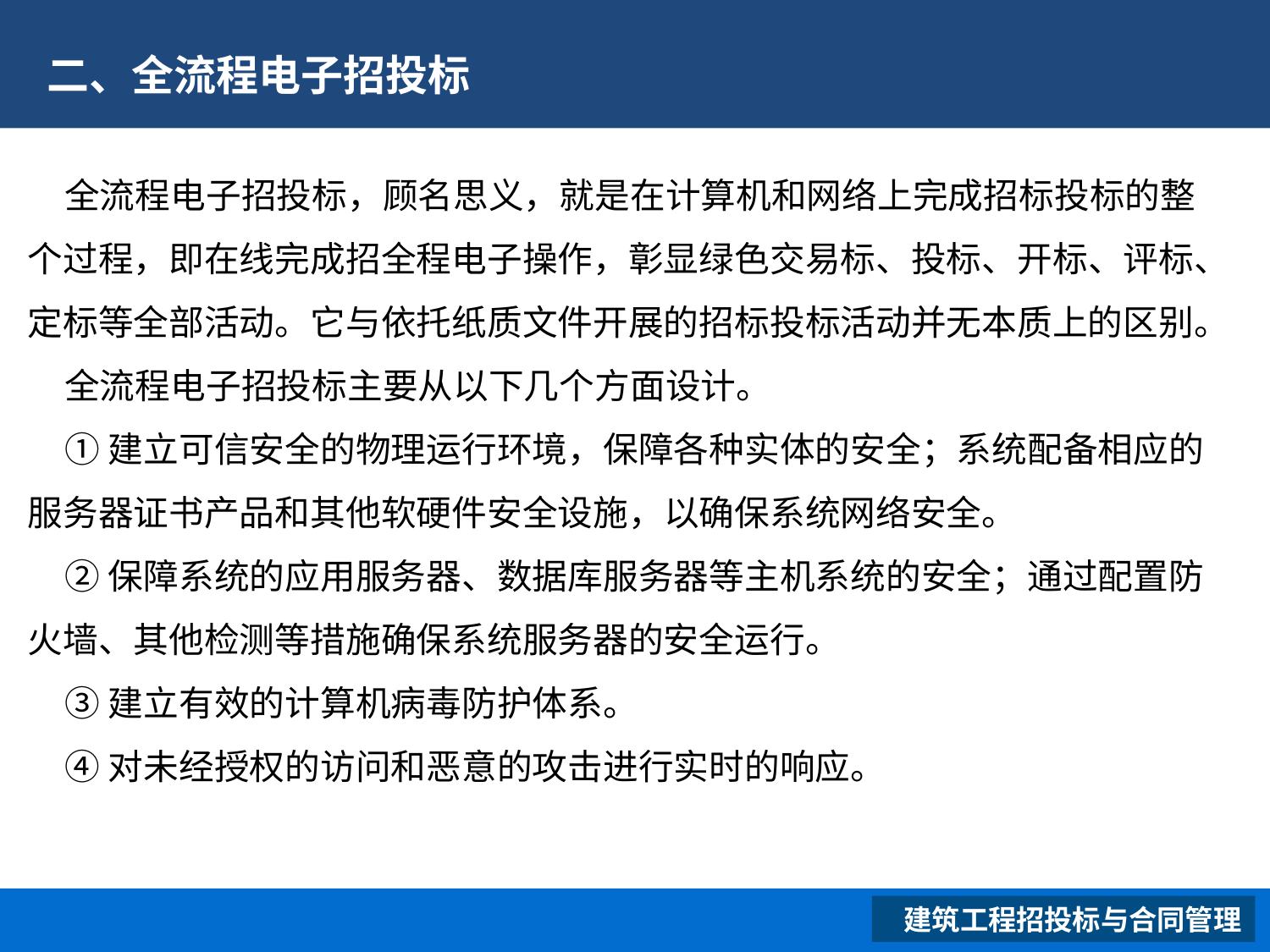

# 二、全流程电子招投标
全流程电子招投标，顾名思义，就是在计算机和网络上完成招标投标的整个过程，即在线完成招全程电子操作，彰显绿色交易标、投标、开标、评标、定标等全部活动。它与依托纸质文件开展的招标投标活动并无本质上的区别。
全流程电子招投标主要从以下几个方面设计。
①建立可信安全的物理运行环境，保障各种实体的安全；系统配备相应的服务器证书产品和其他软硬件安全设施，以确保系统网络安全。
②保障系统的应用服务器、数据库服务器等主机系统的安全；通过配置防火墙、其他检测等措施确保系统服务器的安全运行。
③建立有效的计算机病毒防护体系。
④对未经授权的访问和恶意的攻击进行实时的响应。

  建筑工程招投标与合同管理
XXXXXXXXXXXXXXXXXX